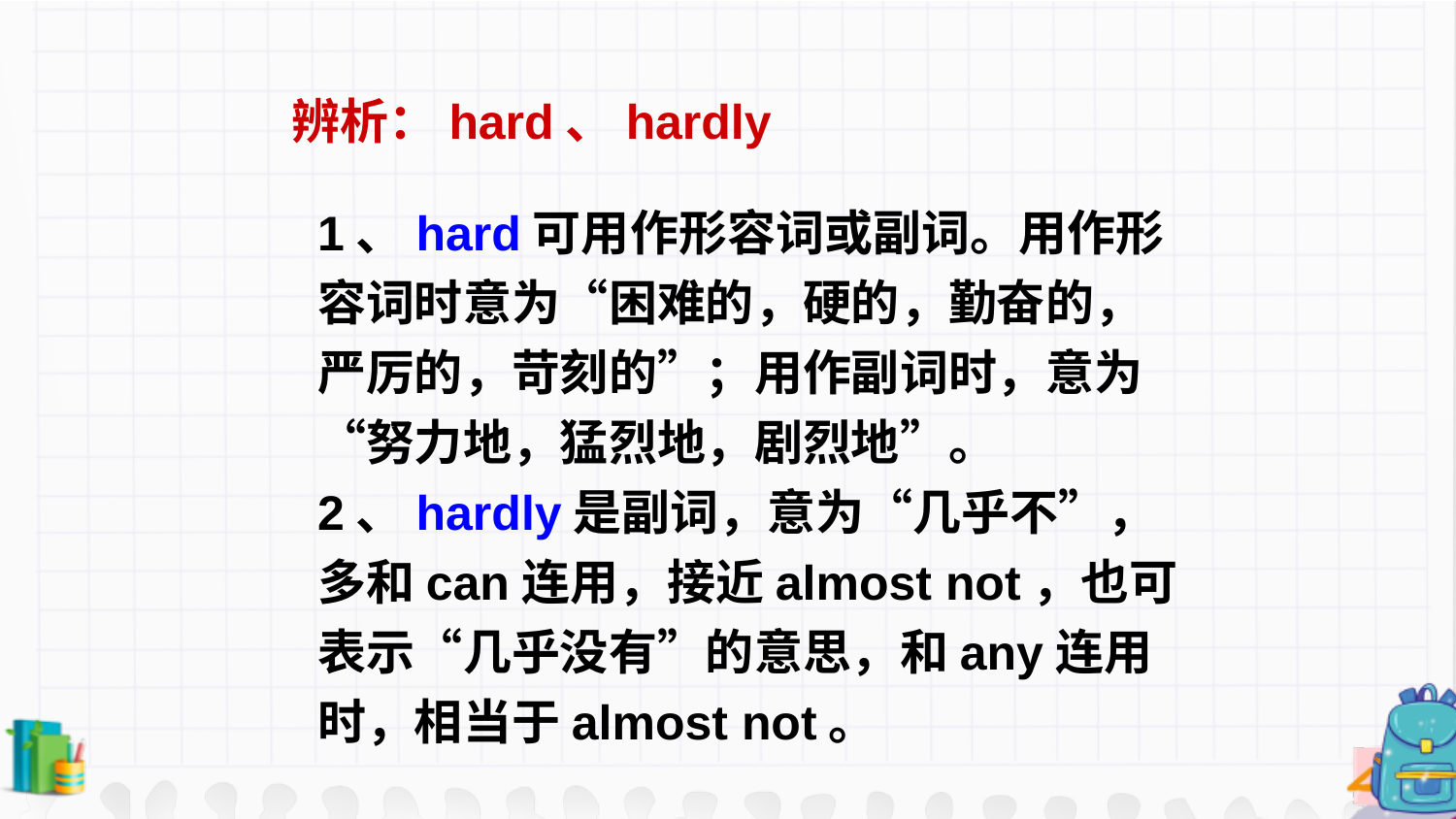

辨析：hard、hardly
1、hard可用作形容词或副词。用作形容词时意为“困难的，硬的，勤奋的，严厉的，苛刻的”；用作副词时，意为“努力地，猛烈地，剧烈地”。
2、hardly是副词，意为“几乎不”，多和can连用，接近almost not，也可表示“几乎没有”的意思，和any连用时，相当于almost not。